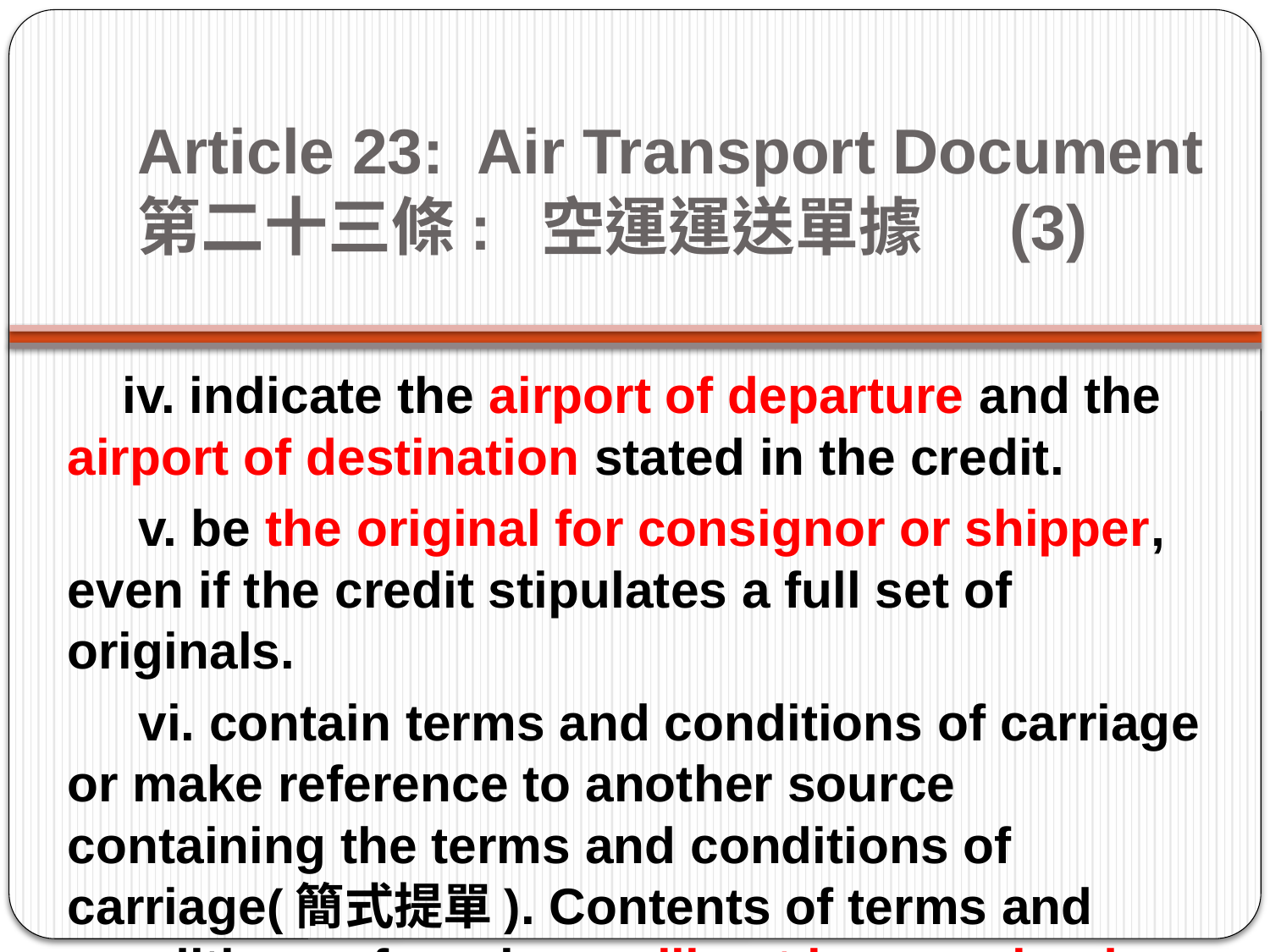

# Article 23:  Air Transport Document      第二十三條:  空運運送單據     (3)
    iv. indicate the airport of departure and the airport of destination stated in the credit.
     v. be the original for consignor or shipper, even if the credit stipulates a full set of originals.
     vi. contain terms and conditions of carriage or make reference to another source containing the terms and conditions of carriage(簡式提單). Contents of terms and  conditions of carriage will not be examined.